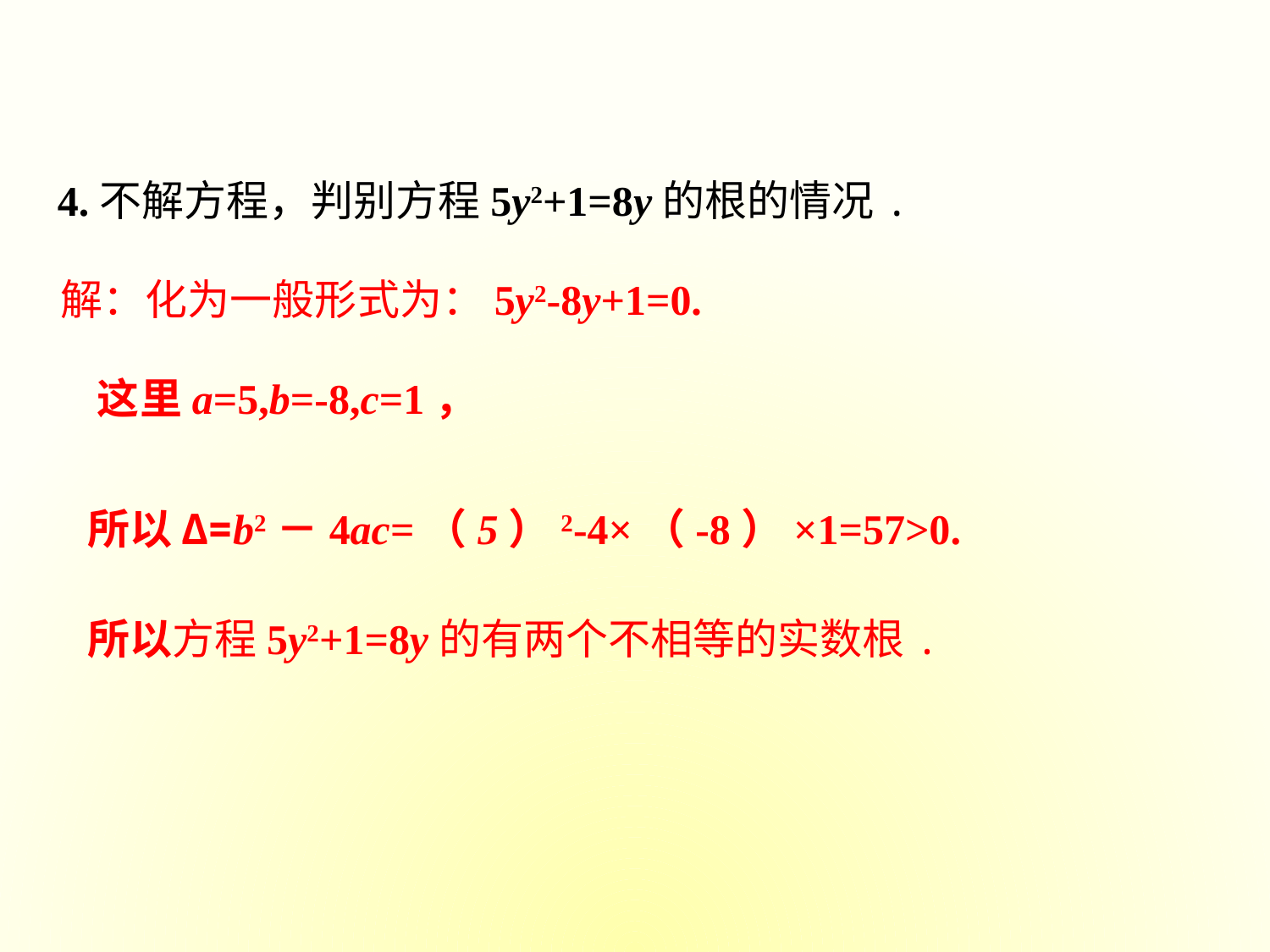

4.不解方程，判别方程5y2+1=8y的根的情况.
解：化为一般形式为：5y2-8y+1=0.
这里a=5,b=-8,c=1，
所以Δ=b2－4ac=（5）2-4×（-8）×1=57>0.
所以方程5y2+1=8y的有两个不相等的实数根.